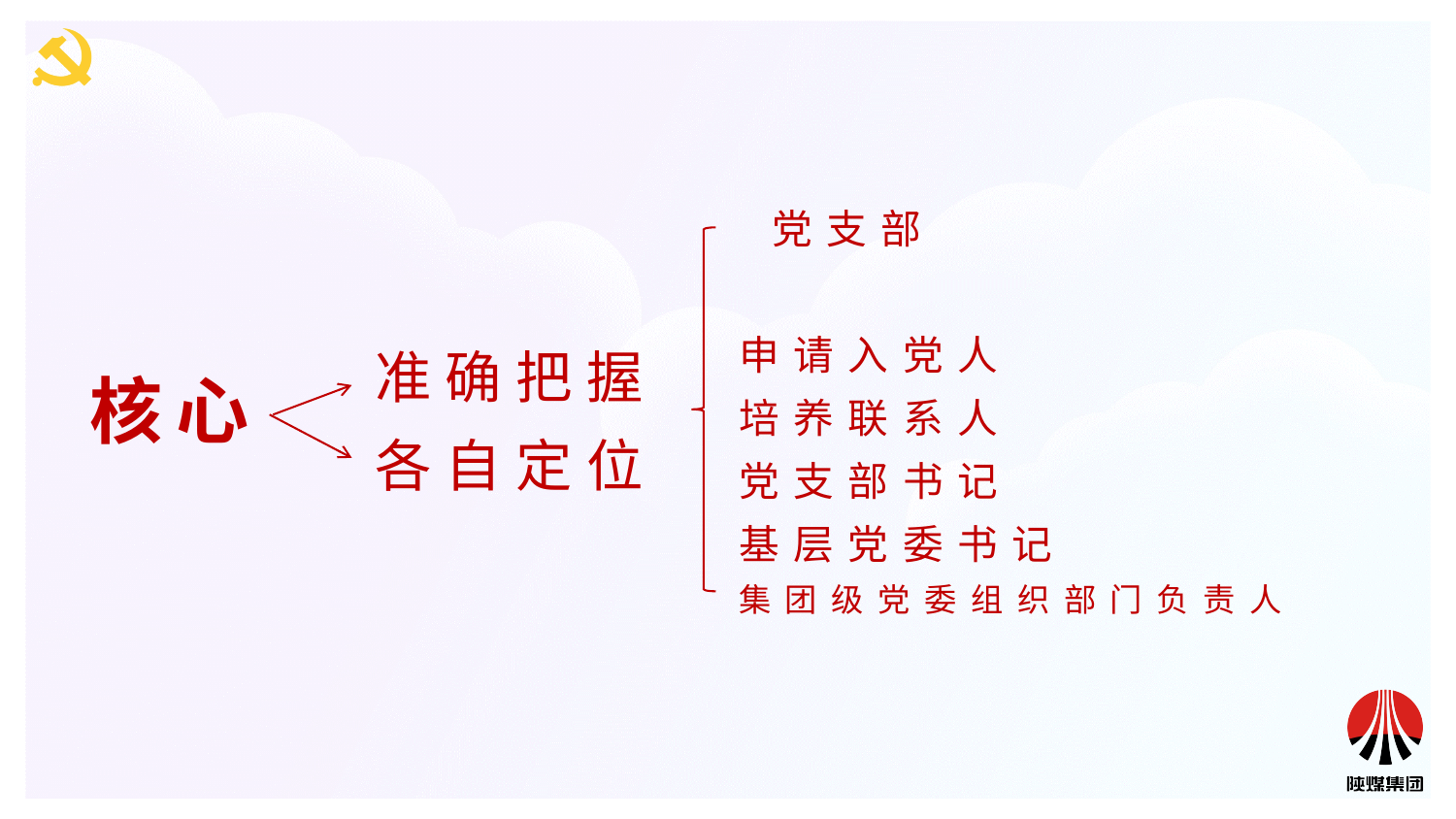

党支部

申请入党人
培养联系人
党支部书记
基层党委书记
集团级党委组织部门负责人

核心
准确把握
各自定位